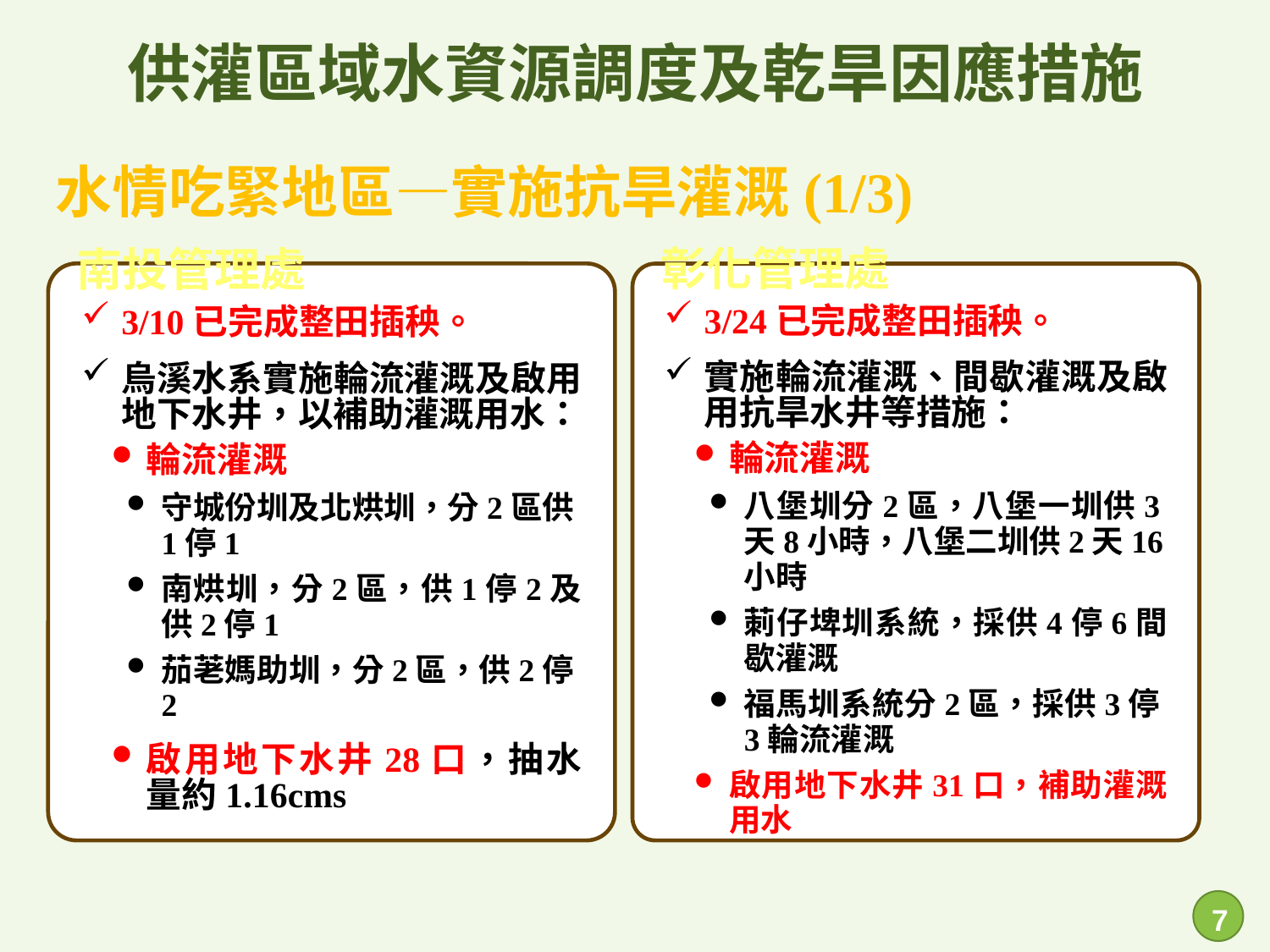

# 供灌區域水資源調度及乾旱因應措施
水情吃緊地區—實施抗旱灌溉(1/3)
彰化管理處
南投管理處
3/10已完成整田插秧。
烏溪水系實施輪流灌溉及啟用地下水井，以補助灌溉用水：
輪流灌溉
守城份圳及北烘圳，分2區供1停1
南烘圳，分2區，供1停2及供2停1
茄荖媽助圳，分2區，供2停2
啟用地下水井28口，抽水量約1.16cms
3/24已完成整田插秧。
實施輪流灌溉、間歇灌溉及啟用抗旱水井等措施：
輪流灌溉
八堡圳分2區，八堡一圳供3天8小時，八堡二圳供2天16小時
莿仔埤圳系統，採供4停6間歇灌溉
福馬圳系統分2區，採供3停3輪流灌溉
啟用地下水井31口，補助灌溉用水
7